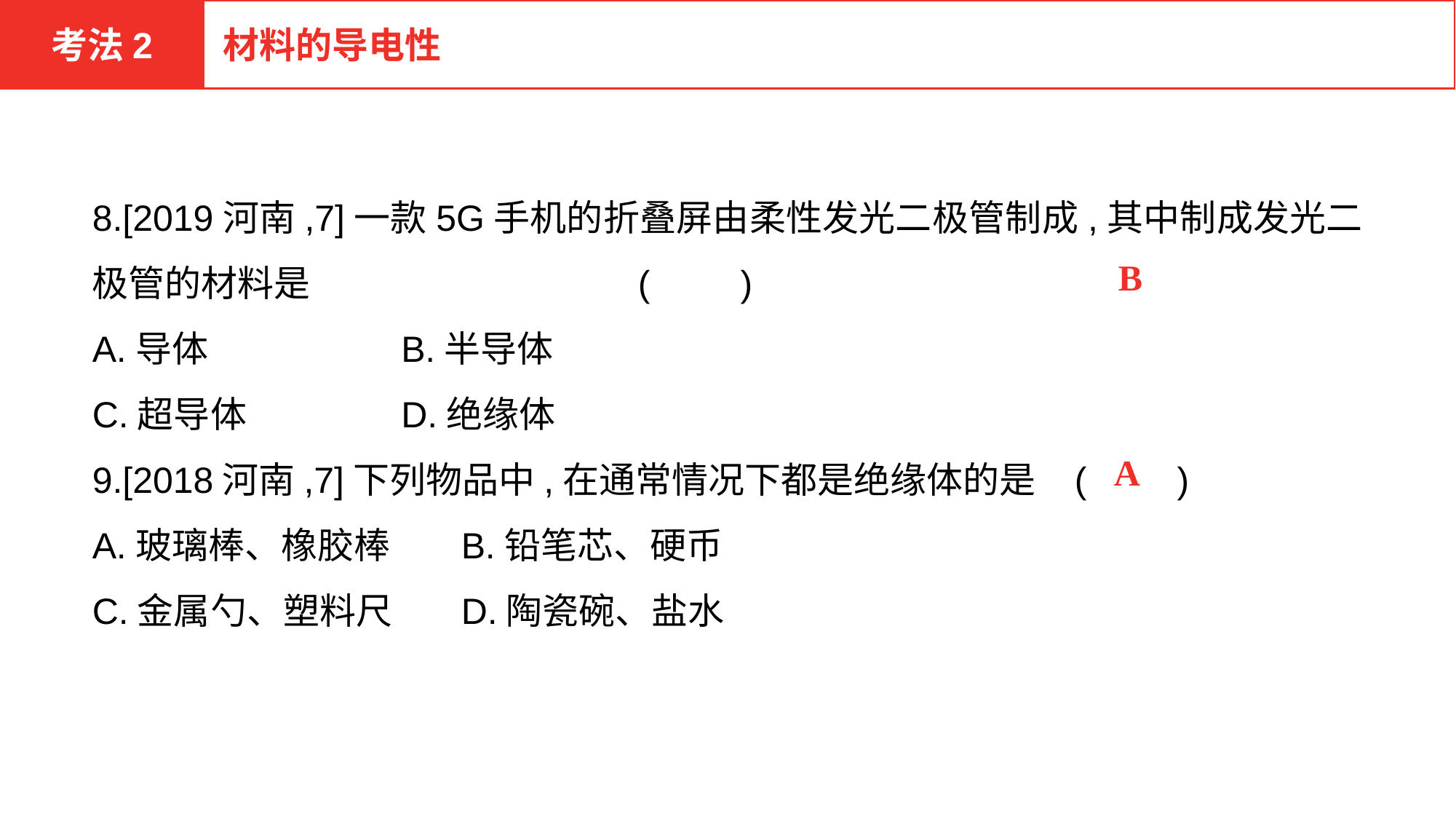

考法2
材料的导电性
8.[2019河南,7]一款5G手机的折叠屏由柔性发光二极管制成,其中制成发光二极管的材料是                                      	(　　)
A.导体	          B.半导体
C.超导体	          D.绝缘体
9.[2018河南,7]下列物品中,在通常情况下都是绝缘体的是	(　　)
A.玻璃棒、橡胶棒	    B.铅笔芯、硬币
C.金属勺、塑料尺	    D.陶瓷碗、盐水
B
A